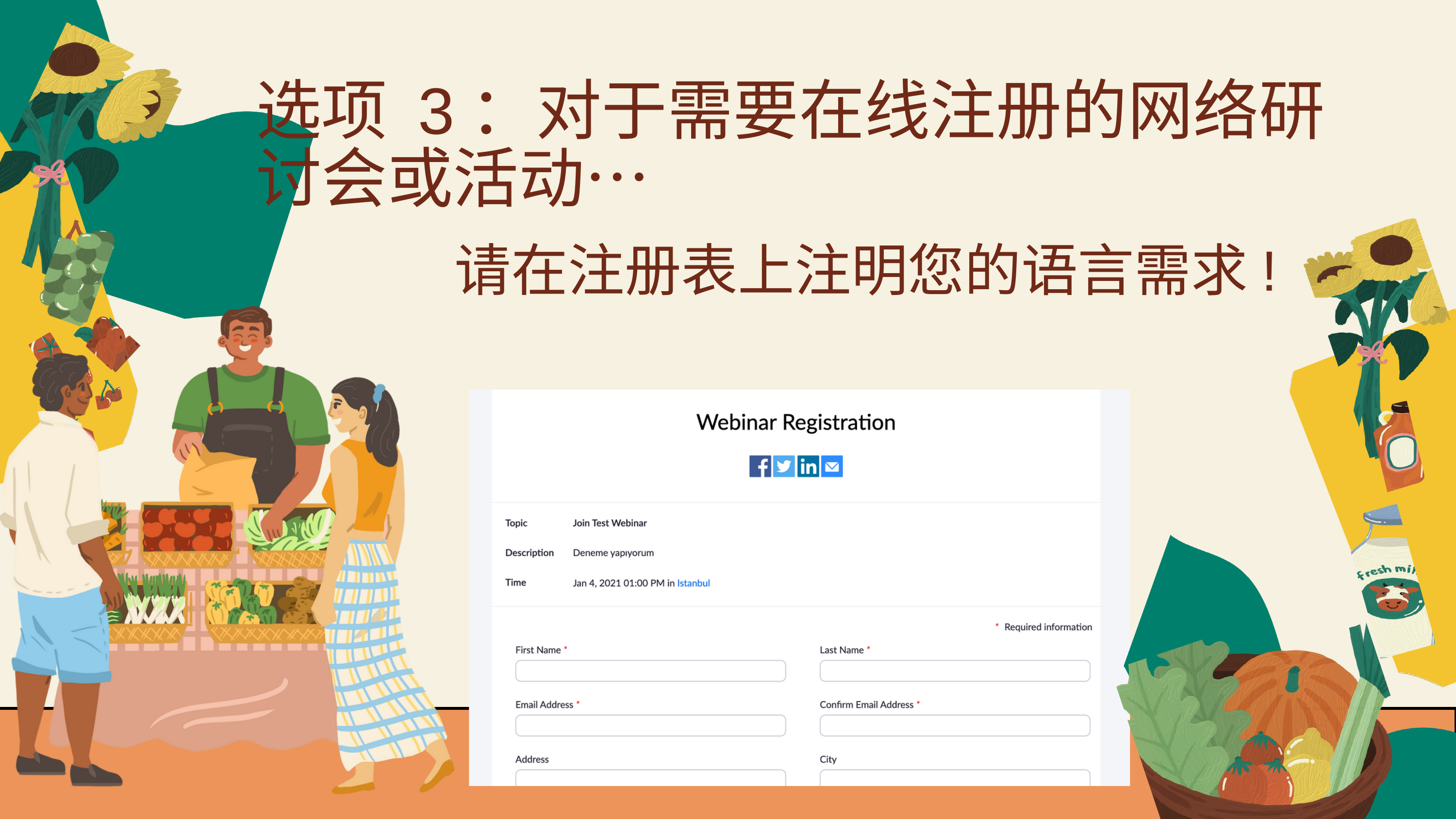

选项 3：对于需要在线注册的网络研讨会或活动…

请在注册表上注明您的语言需求!